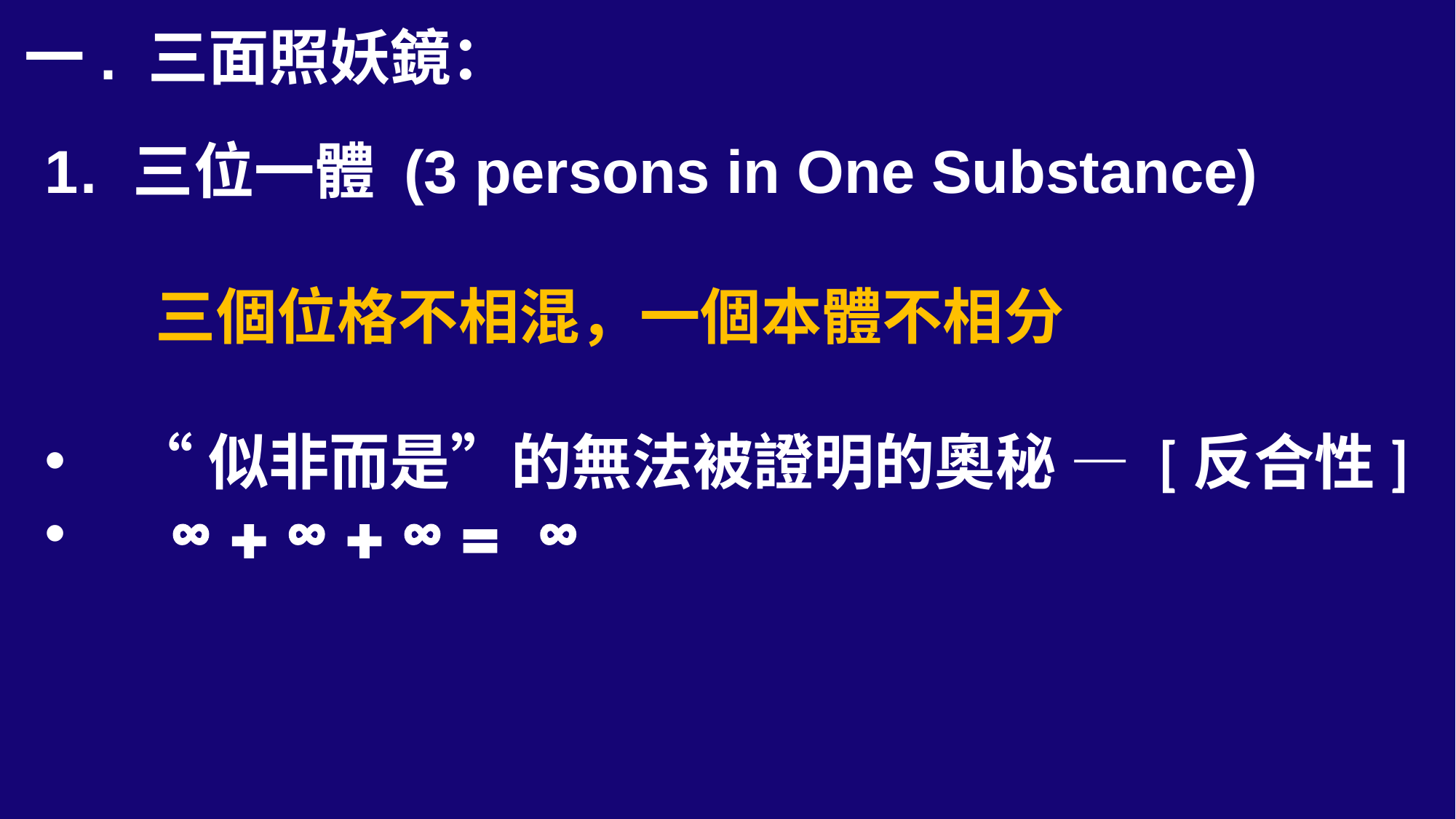

一. 三面照妖鏡：
三位一體 (3 persons in One Substance)

       三個位格不相混，一個本體不相分

“似非而是”的無法被證明的奧秘 — [反合性]
  ∞ + ∞ + ∞ =  ∞